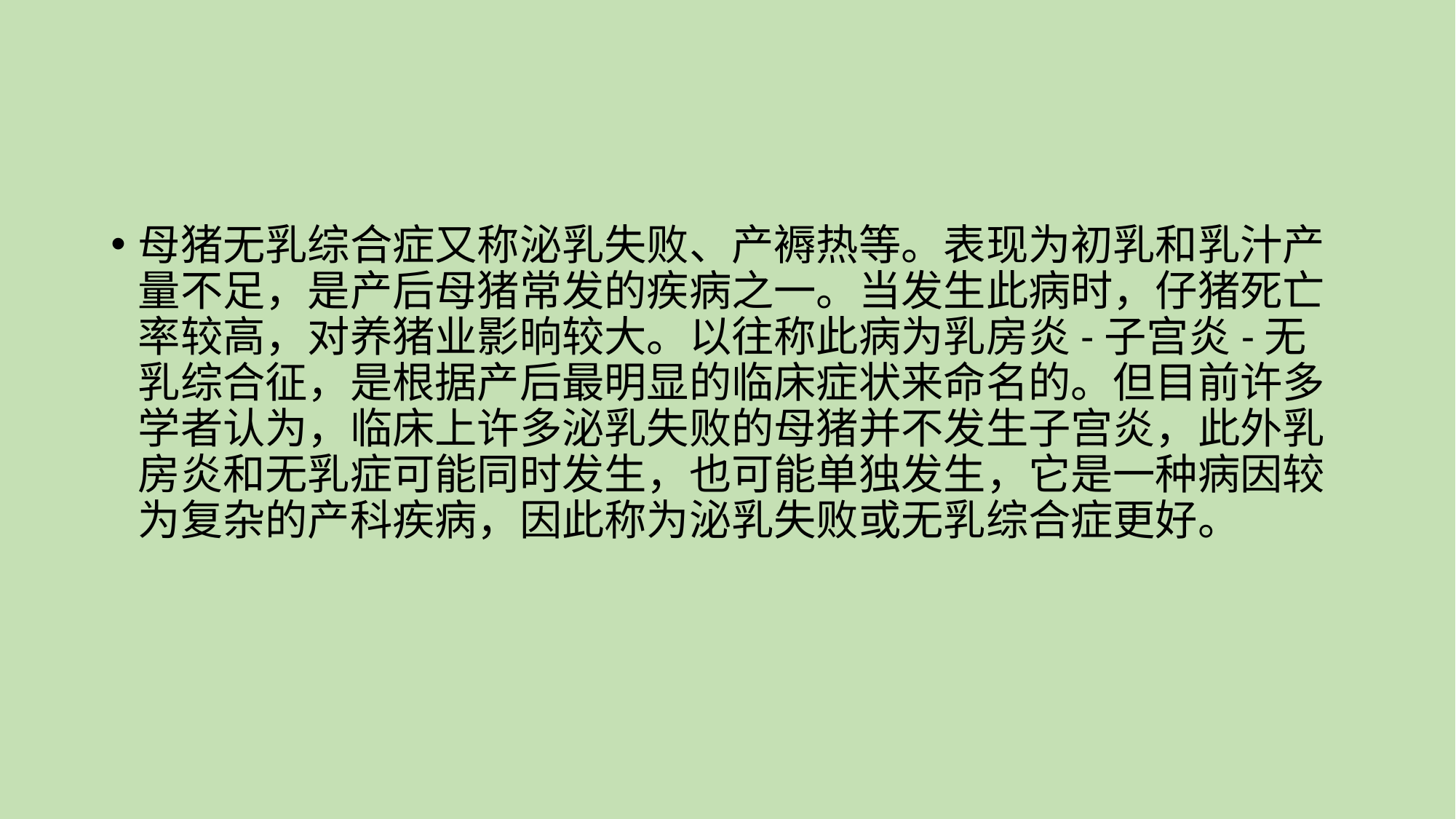

#
母猪无乳综合症又称泌乳失败、产褥热等。表现为初乳和乳汁产量不足，是产后母猪常发的疾病之一。当发生此病时，仔猪死亡率较高，对养猪业影晌较大。以往称此病为乳房炎-子宫炎-无乳综合征，是根据产后最明显的临床症状来命名的。但目前许多学者认为，临床上许多泌乳失败的母猪并不发生子宫炎，此外乳房炎和无乳症可能同时发生，也可能单独发生，它是一种病因较为复杂的产科疾病，因此称为泌乳失败或无乳综合症更好。